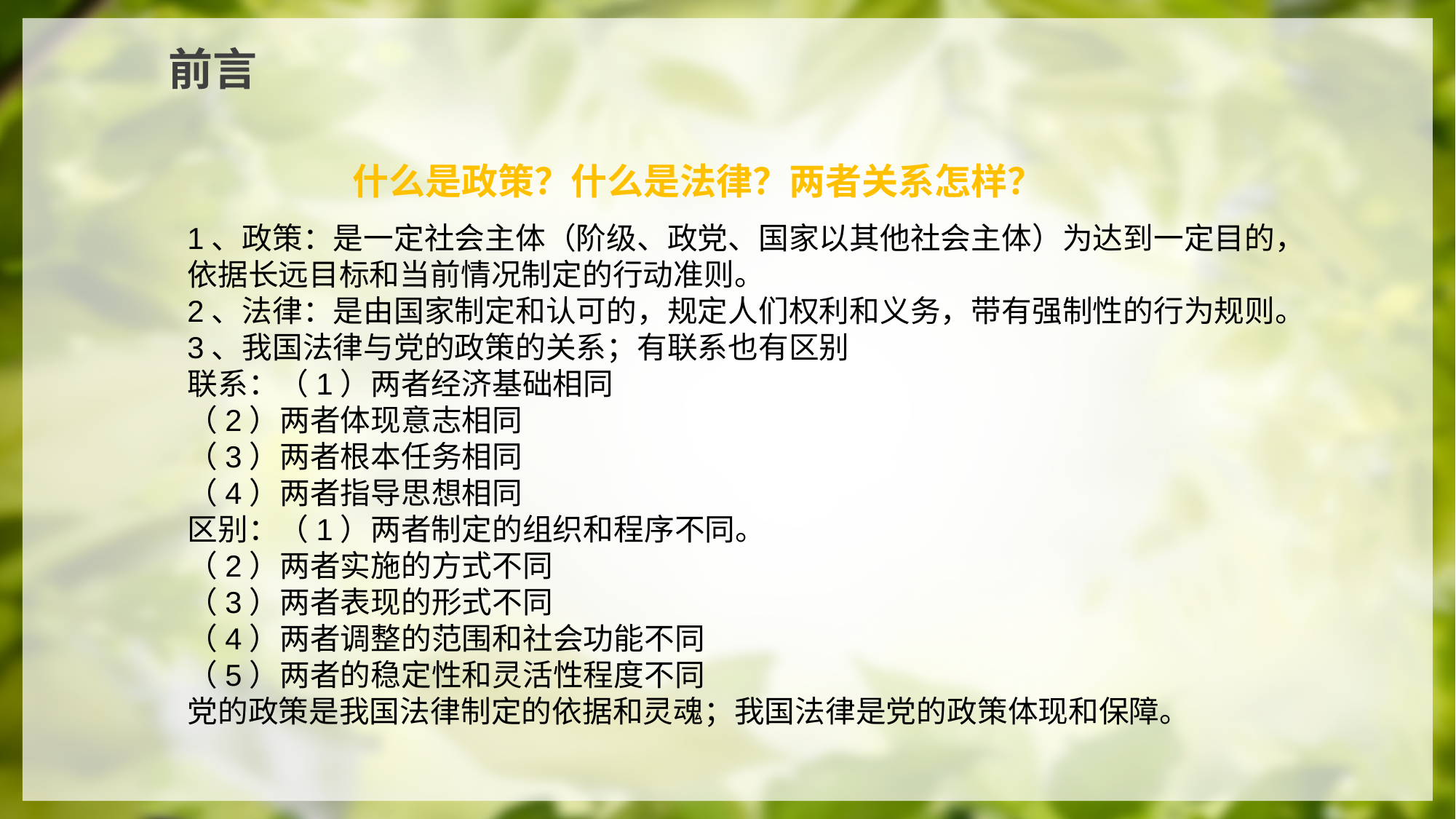

前言
什么是政策？什么是法律？两者关系怎样？
1、政策：是一定社会主体（阶级、政党、国家以其他社会主体）为达到一定目的，依据长远目标和当前情况制定的行动准则。
2、法律：是由国家制定和认可的，规定人们权利和义务，带有强制性的行为规则。
3、我国法律与党的政策的关系；有联系也有区别
联系：（1）两者经济基础相同
（2）两者体现意志相同
（3）两者根本任务相同
（4）两者指导思想相同
区别：（1）两者制定的组织和程序不同。
（2）两者实施的方式不同
（3）两者表现的形式不同
（4）两者调整的范围和社会功能不同
（5）两者的稳定性和灵活性程度不同
党的政策是我国法律制定的依据和灵魂；我国法律是党的政策体现和保障。